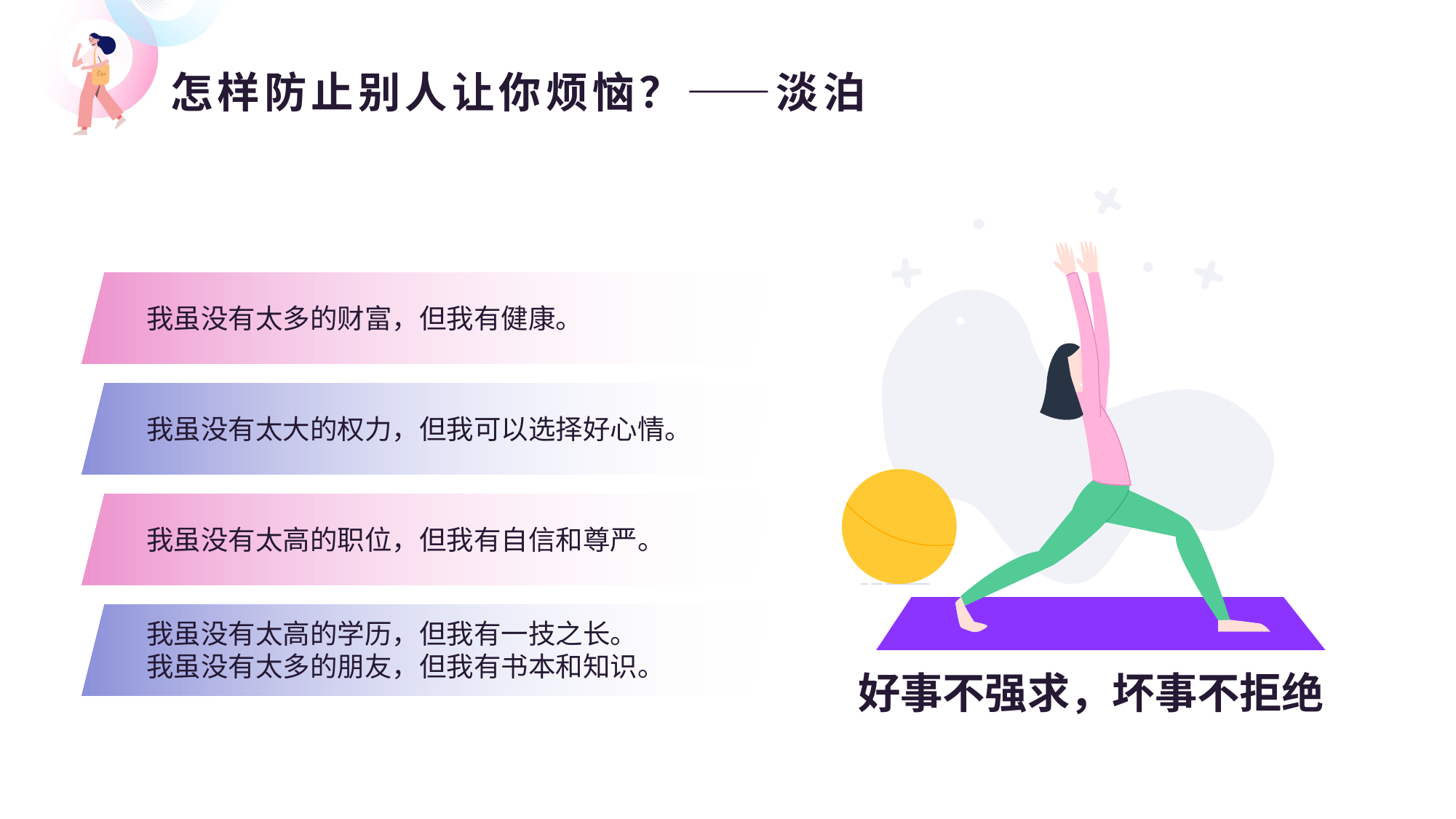

# 怎样防止别人让你烦恼？——淡泊

我虽没有太多的财富，但我有健康。

我虽没有太大的权力，但我可以选择好心情。

我虽没有太高的职位，但我有自信和尊严。

我虽没有太高的学历，但我有一技之长。
我虽没有太多的朋友，但我有书本和知识。
好事不强求，坏事不拒绝